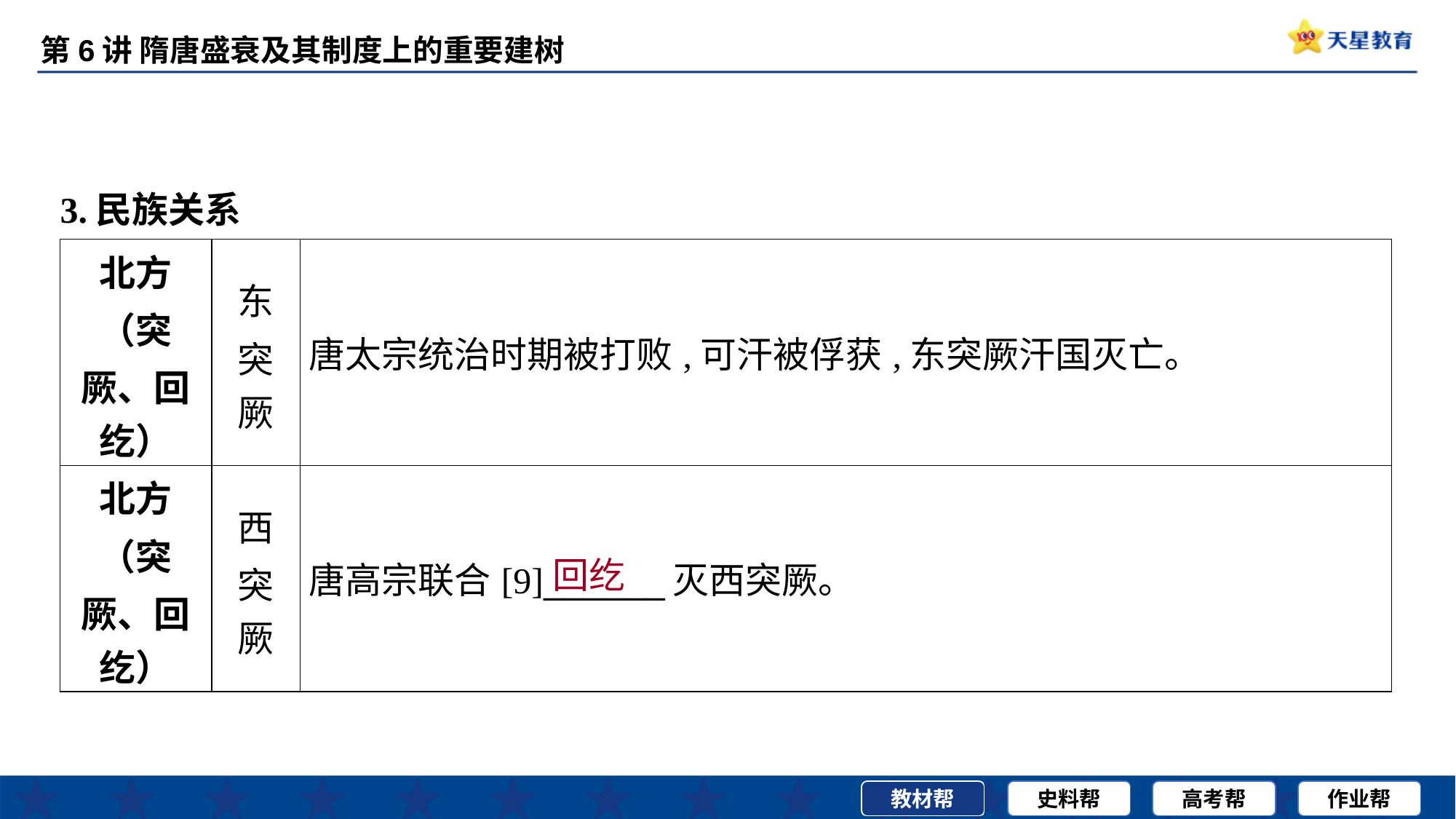

3.民族关系
| 北方 （突 厥、回 纥） | 东 突 厥 | 唐太宗统治时期被打败,可汗被俘获,东突厥汗国灭亡。 |
| --- | --- | --- |
| 北方 （突 厥、回 纥） | 西 突 厥 | 唐高宗联合[9]\_\_\_\_\_\_灭西突厥。 |
回纥